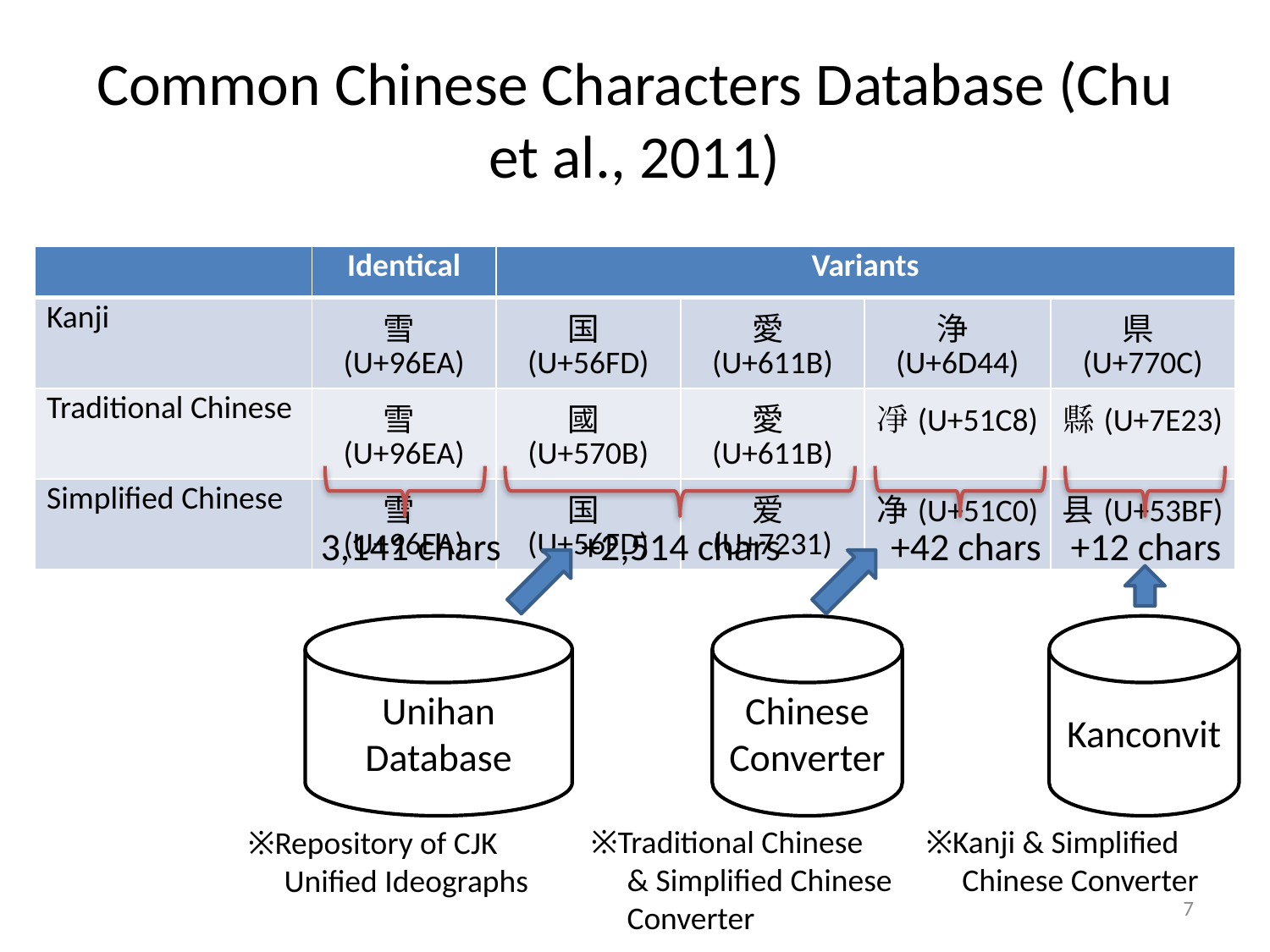

# Common Chinese Characters Database (Chu et al., 2011)
|  | Identical | Variants |  |  |  |
| --- | --- | --- | --- | --- | --- |
| Kanji | 雪(U+96EA) | 国(U+56FD) | 愛(U+611B) | 浄(U+6D44) | 県(U+770C) |
| Traditional Chinese | 雪(U+96EA) | 國(U+570B) | 愛(U+611B) | 凈(U+51C8) | 縣(U+7E23) |
| Simplified Chinese | 雪(U+96EA) | 国(U+56FD) | 爱(U+7231) | 净(U+51C0) | 县(U+53BF) |

3,141 chars
+2,514 chars
+42 chars
+12 chars

Unihan Database
Chinese
Converter
Kanconvit
※Traditional Chinese
     & Simplified Chinese
     Converter
※Kanji & Simplified
     Chinese Converter
※Repository of CJK
     Unified Ideographs
7